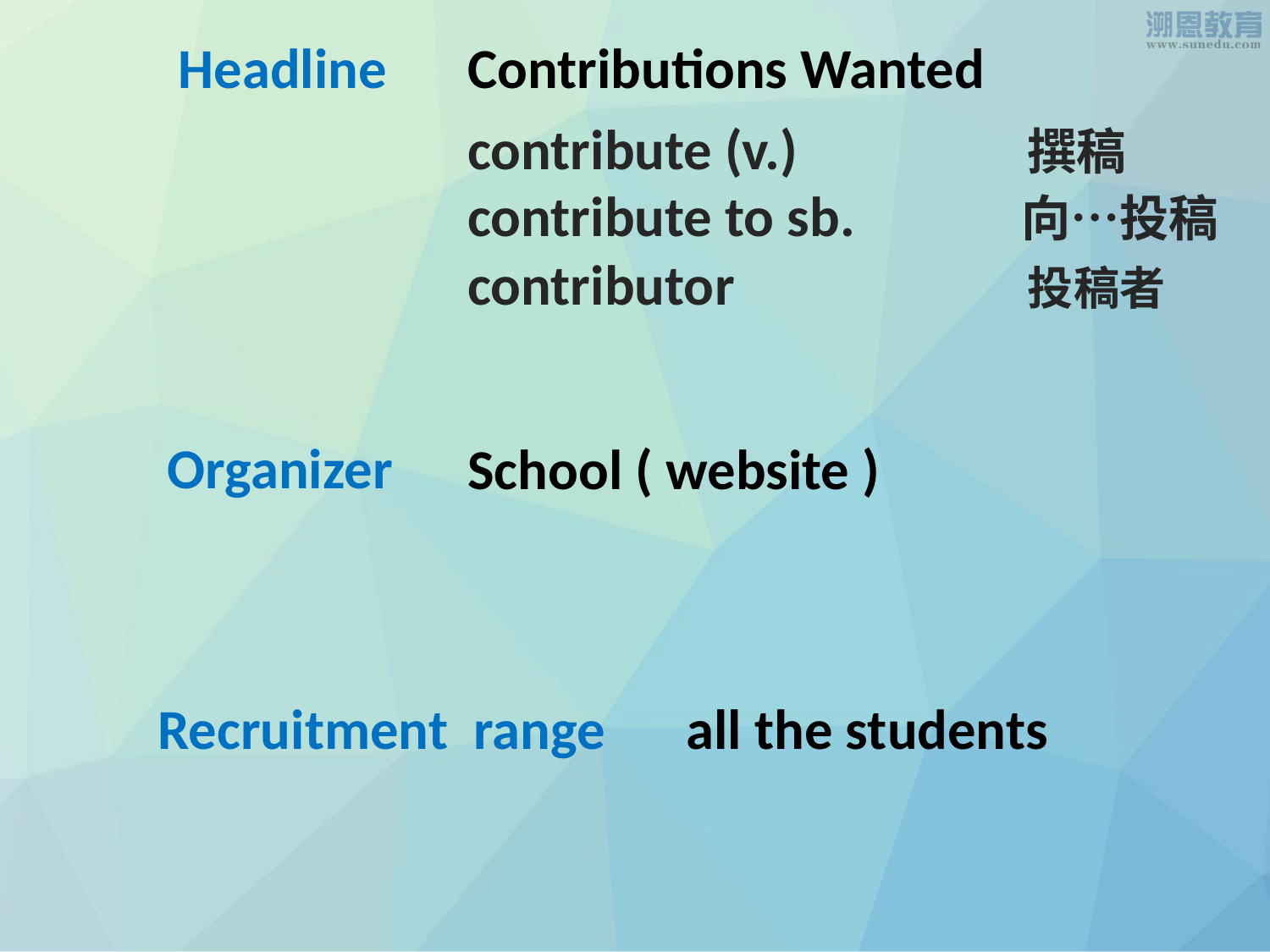

Headline
 Contributions Wanted
contribute (v.)                 撰稿
contribute to sb.            向…投稿
contributor                      投稿者
Organizer
School ( website )
Recruitment  range
 all the students